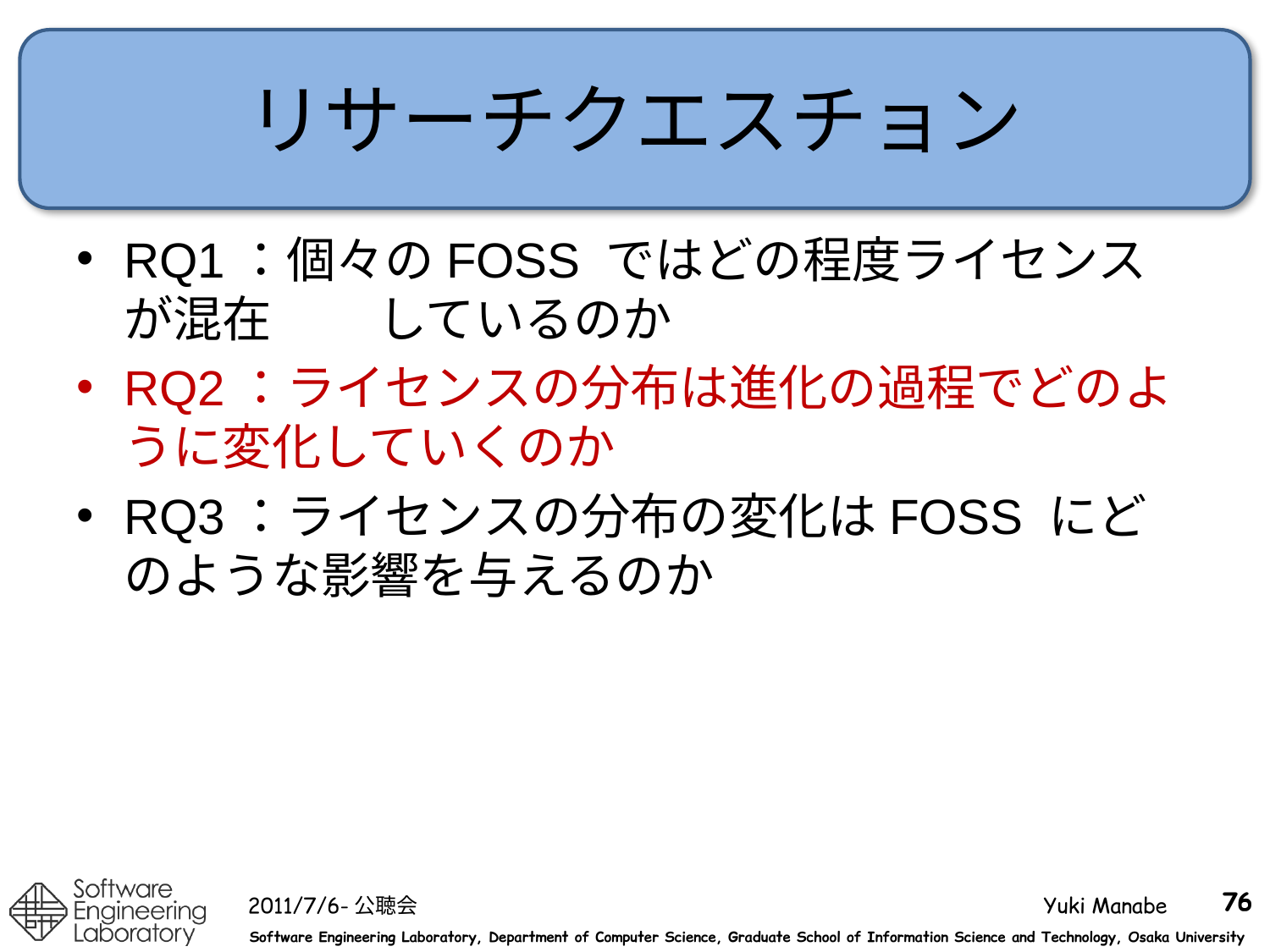

# リサーチクエスチョン
RQ1：個々のFOSS ではどの程度ライセンスが混在	しているのか
RQ2：ライセンスの分布は進化の過程でどのように変化していくのか
RQ3：ライセンスの分布の変化はFOSS にどのような影響を与えるのか
76
2011/7/6-公聴会
Yuki Manabe